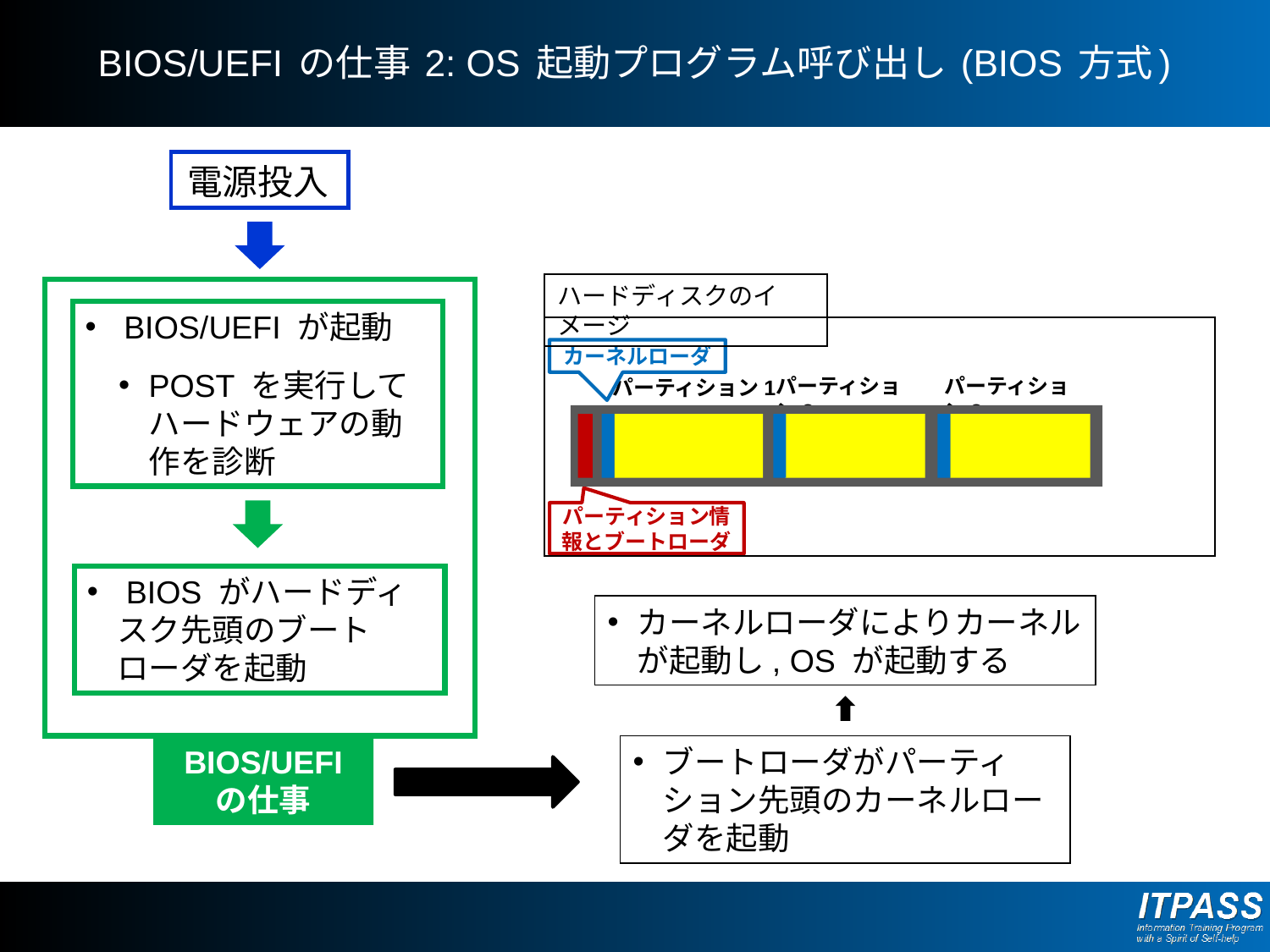

# BIOS/UEFI の仕事 2: OS 起動プログラム呼び出し (BIOS 方式)

電源投入

ハードディスクのイメージ

 BIOS/UEFI が起動
POST を実行してハードウェアの動作を診断

カーネルローダ
パーティション2
パーティション3
パーティション1

パーティション情報とブートローダ
 BIOS がハードディスク先頭のブートローダを起動
カーネルローダによりカーネルが起動し, OS が起動する

ブートローダがパーティション先頭のカーネルローダを起動
BIOS/UEFI の仕事